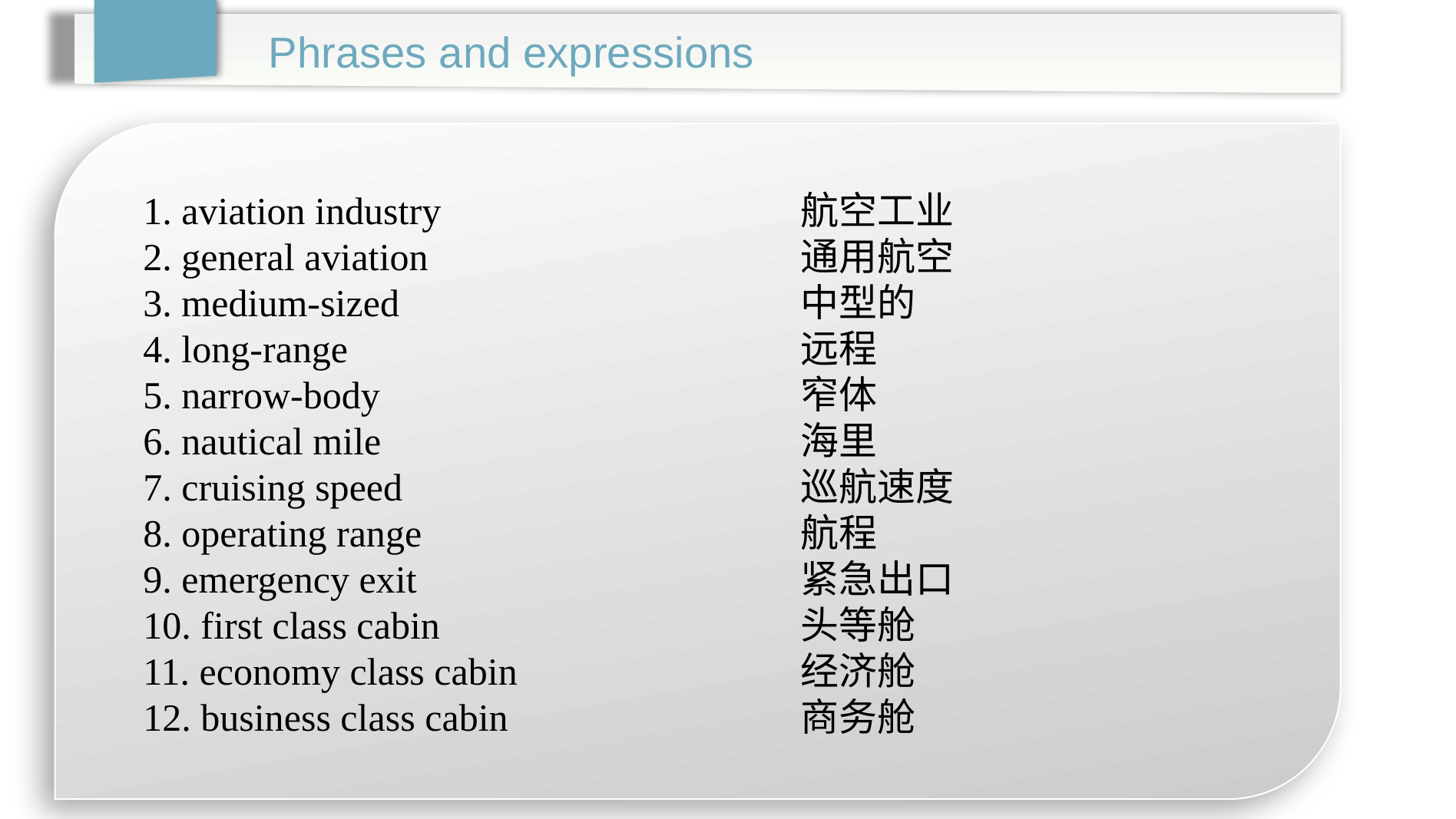

Phrases and expressions

1. aviation industry				航空工业
2. general aviation				通用航空
3. medium-sized				中型的
4. long-range				远程
5. narrow-body				窄体
6. nautical mile				海里
7. cruising speed				巡航速度
8. operating range				航程
9. emergency exit				紧急出口
10. first class cabin				头等舱
11. economy class cabin			经济舱
12. business class cabin			商务舱